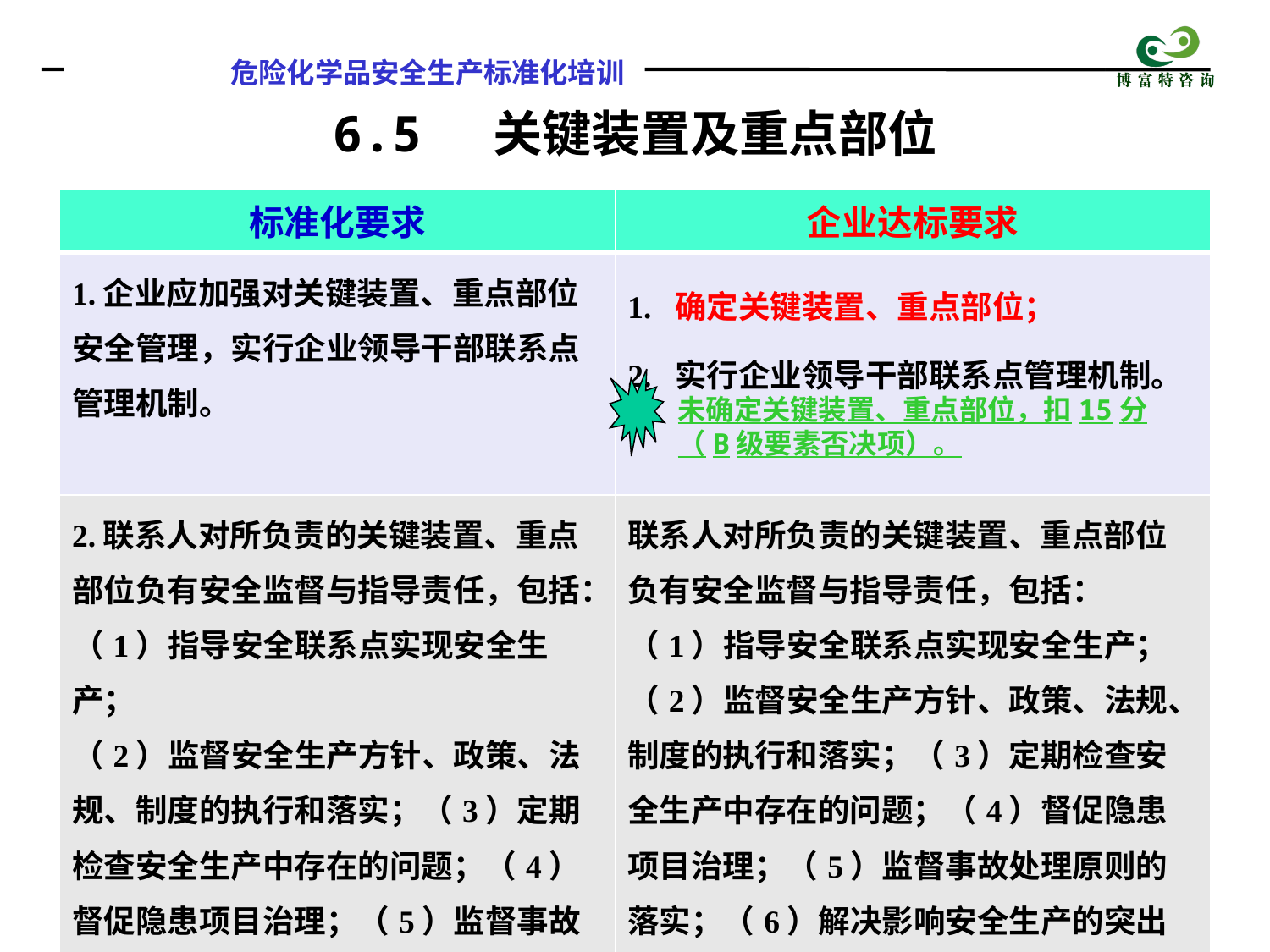

6.5  关键装置及重点部位
| 标准化要求 | 企业达标要求 |
| --- | --- |
| 1.企业应加强对关键装置、重点部位安全管理，实行企业领导干部联系点管理机制。 | 1. 确定关键装置、重点部位； 2. 实行企业领导干部联系点管理机制。 |
| 2.联系人对所负责的关键装置、重点部位负有安全监督与指导责任，包括： （1）指导安全联系点实现安全生产； （2）监督安全生产方针、政策、法规、制度的执行和落实；（3）定期检查安全生产中存在的问题；（4）督促隐患项目治理；（5）监督事故处理原则的落实；（6）解决影响安全生产的突出问题等。 | 联系人对所负责的关键装置、重点部位负有安全监督与指导责任，包括： （1）指导安全联系点实现安全生产；（2）监督安全生产方针、政策、法规、制度的执行和落实；（3）定期检查安全生产中存在的问题；（4）督促隐患项目治理；（5）监督事故处理原则的落实；（6）解决影响安全生产的突出问题等。 |

未确定关键装置、重点部位，扣15分（B级要素否决项）。